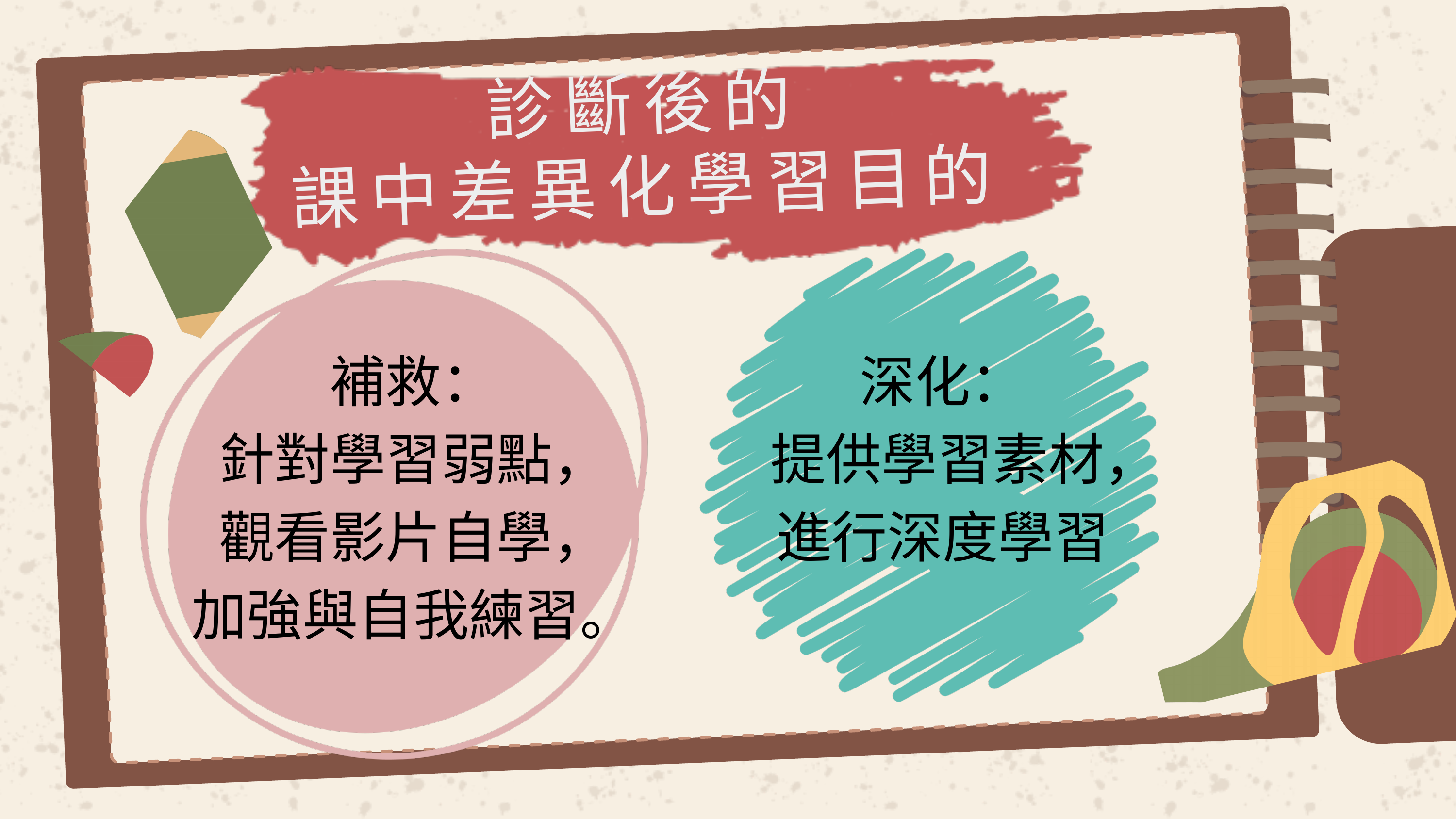

診斷後的
課中差異化學習目的

補救：
針對學習弱點，
觀看影片自學，
加強與自我練習。
深化：
提供學習素材，
進行深度學習